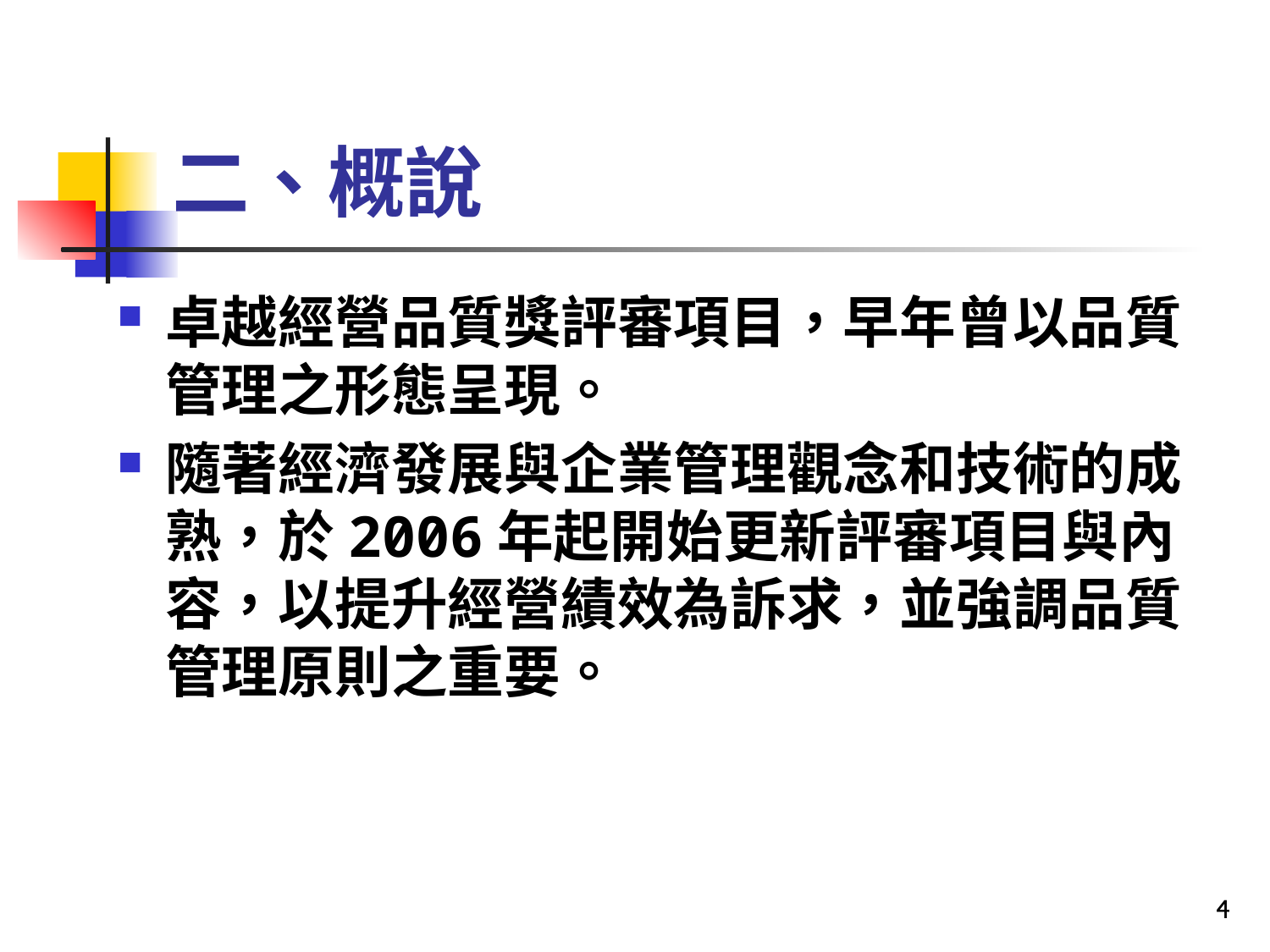

# 二、概說
卓越經營品質獎評審項目，早年曾以品質管理之形態呈現。
隨著經濟發展與企業管理觀念和技術的成熟，於2006年起開始更新評審項目與內容，以提升經營績效為訴求，並強調品質管理原則之重要。
4